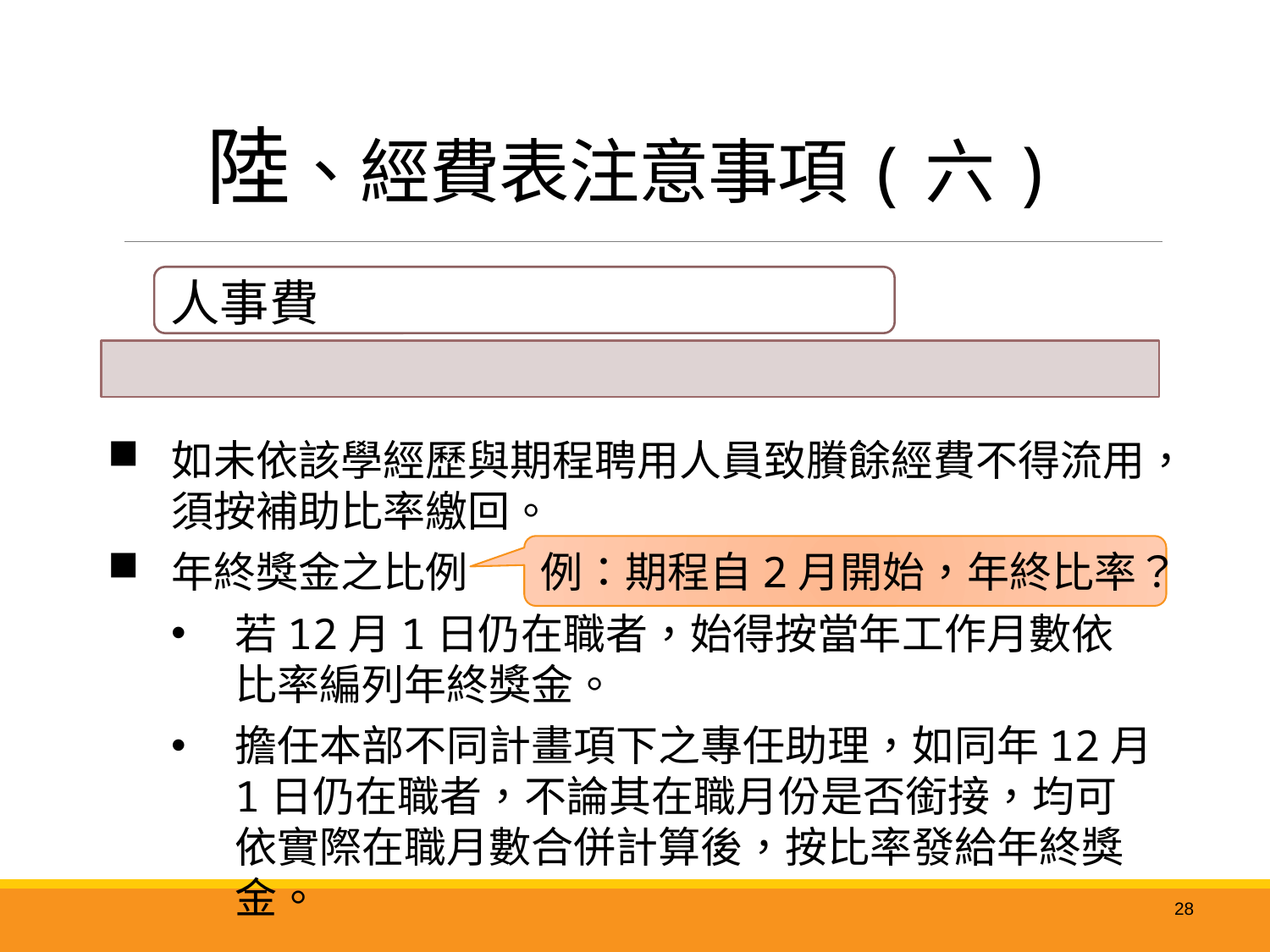

# 陸、經費表注意事項(六)
人事費
如未依該學經歷與期程聘用人員致賸餘經費不得流用，須按補助比率繳回。
年終獎金之比例
若12月1日仍在職者，始得按當年工作月數依比率編列年終獎金。
擔任本部不同計畫項下之專任助理，如同年12月1日仍在職者，不論其在職月份是否銜接，均可依實際在職月數合併計算後，按比率發給年終獎金。
例：期程自2月開始，年終比率？
28